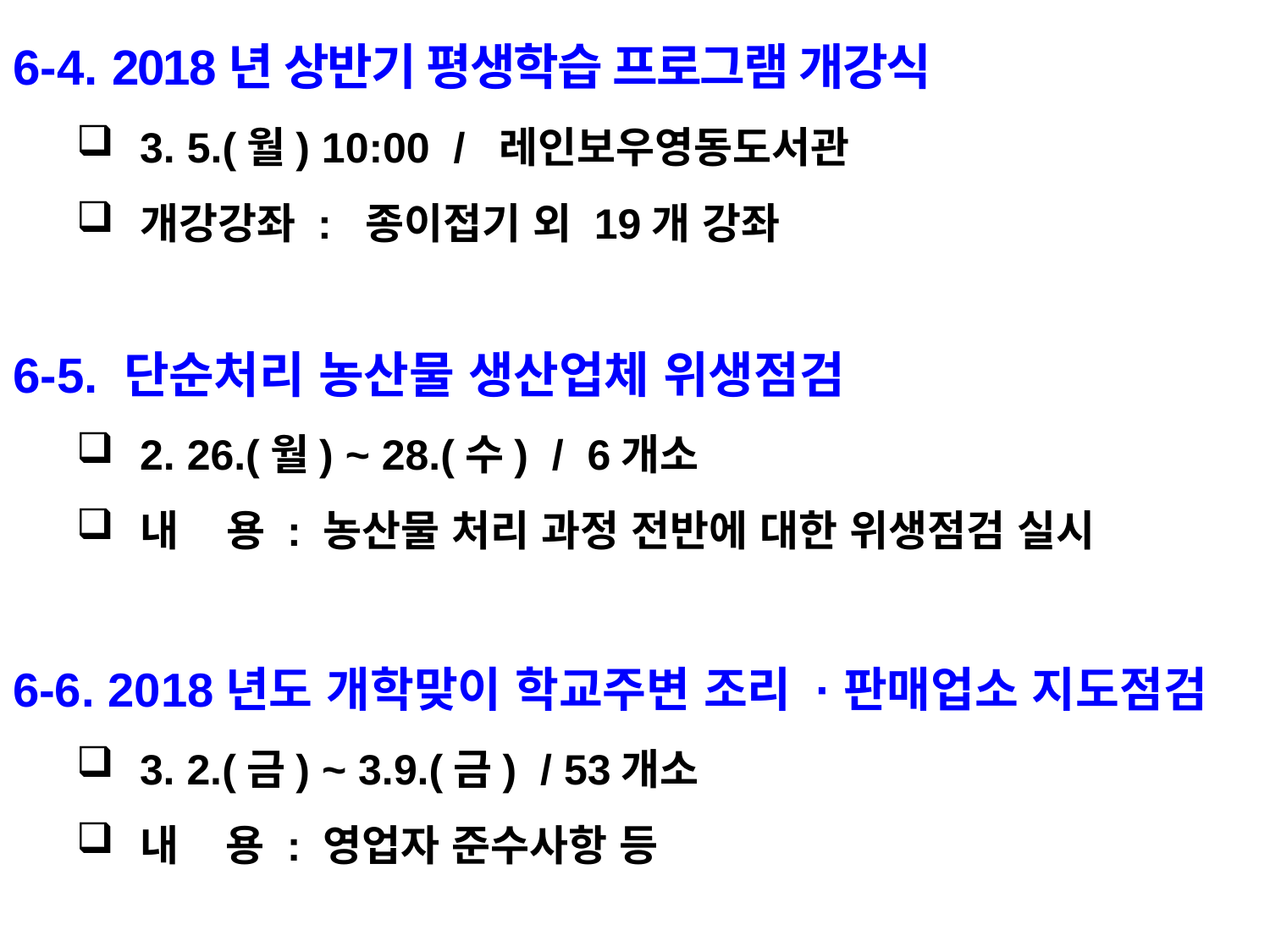

6-4. 2018년 상반기 평생학습 프로그램 개강식
3. 5.(월) 10:00  /  레인보우영동도서관
개강강좌 :  종이접기 외 19개 강좌
6-5. 단순처리 농산물 생산업체 위생점검
2. 26.(월) ~ 28.(수)  /  6개소
내    용 : 농산물 처리 과정 전반에 대한 위생점검 실시
6-6. 2018년도 개학맞이 학교주변 조리 ·판매업소 지도점검
3. 2.(금) ~ 3.9.(금)  / 53개소
내    용 : 영업자 준수사항 등